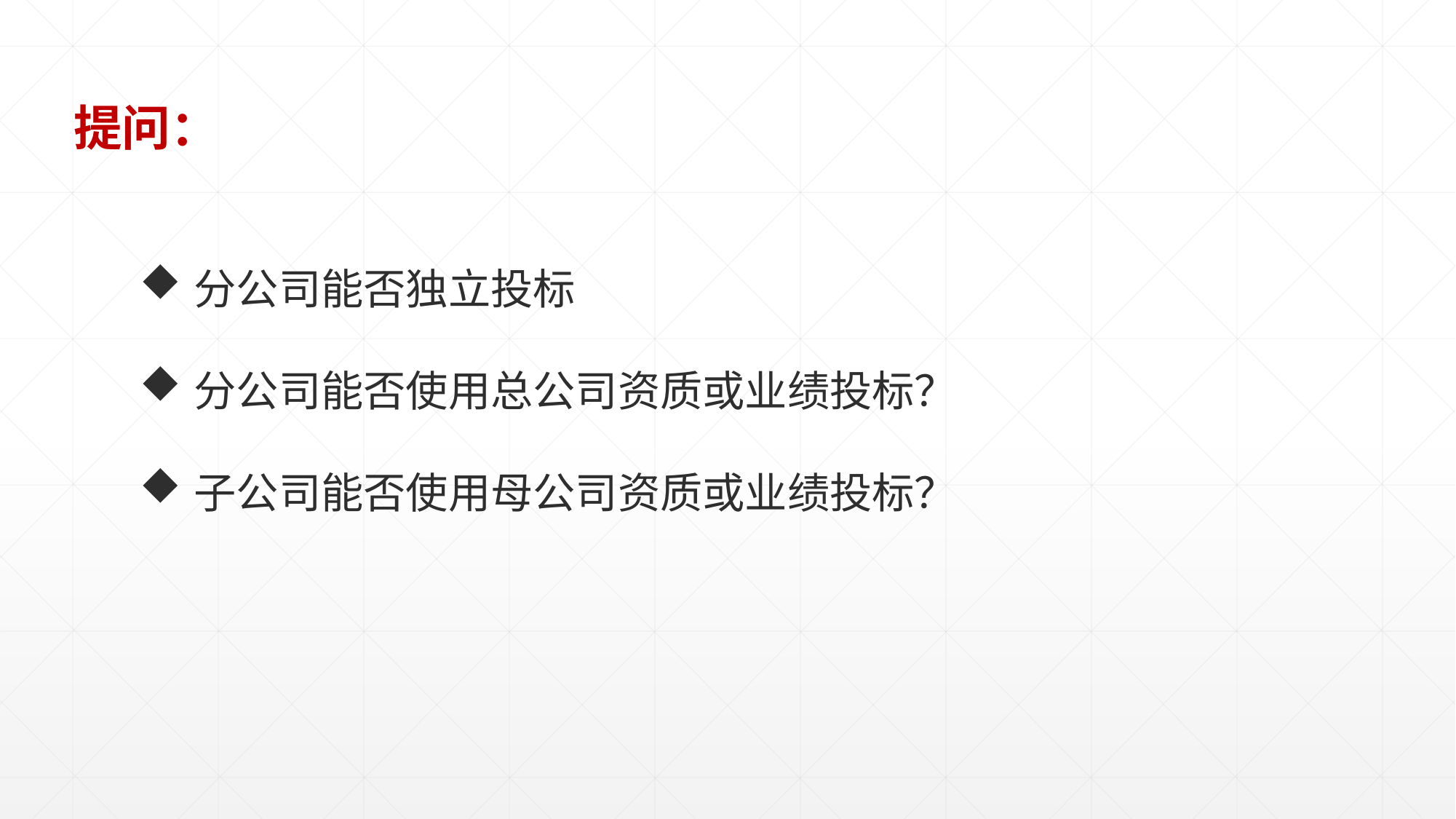

提问：
分公司能否独立投标

分公司能否使用总公司资质或业绩投标？

子公司能否使用母公司资质或业绩投标？